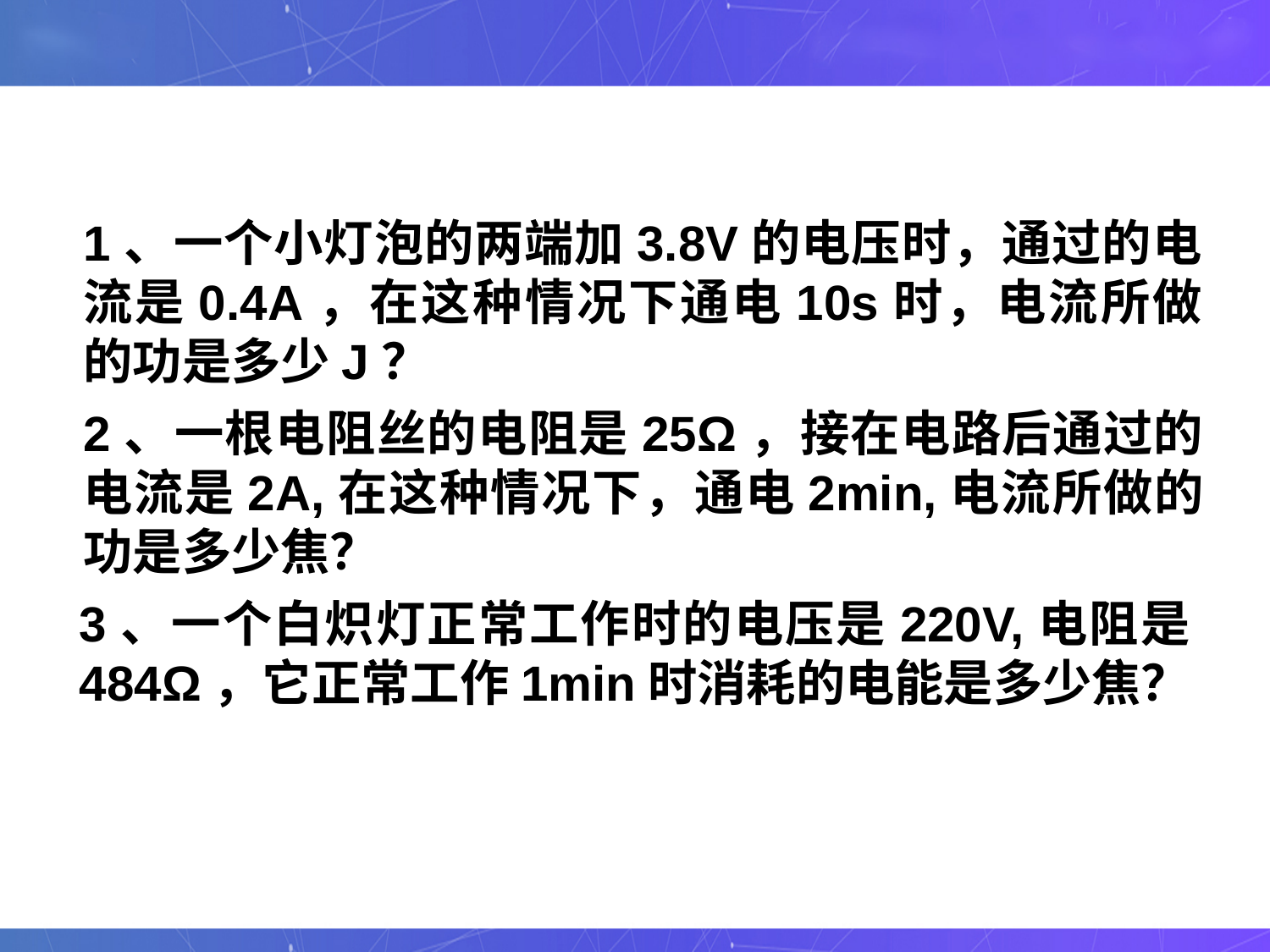

1、一个小灯泡的两端加3.8V的电压时，通过的电流是0.4A，在这种情况下通电10s时，电流所做的功是多少J？
2、一根电阻丝的电阻是25Ω，接在电路后通过的电流是2A,在这种情况下，通电2min,电流所做的功是多少焦？
3、一个白炽灯正常工作时的电压是220V,电阻是484Ω，它正常工作1min时消耗的电能是多少焦？